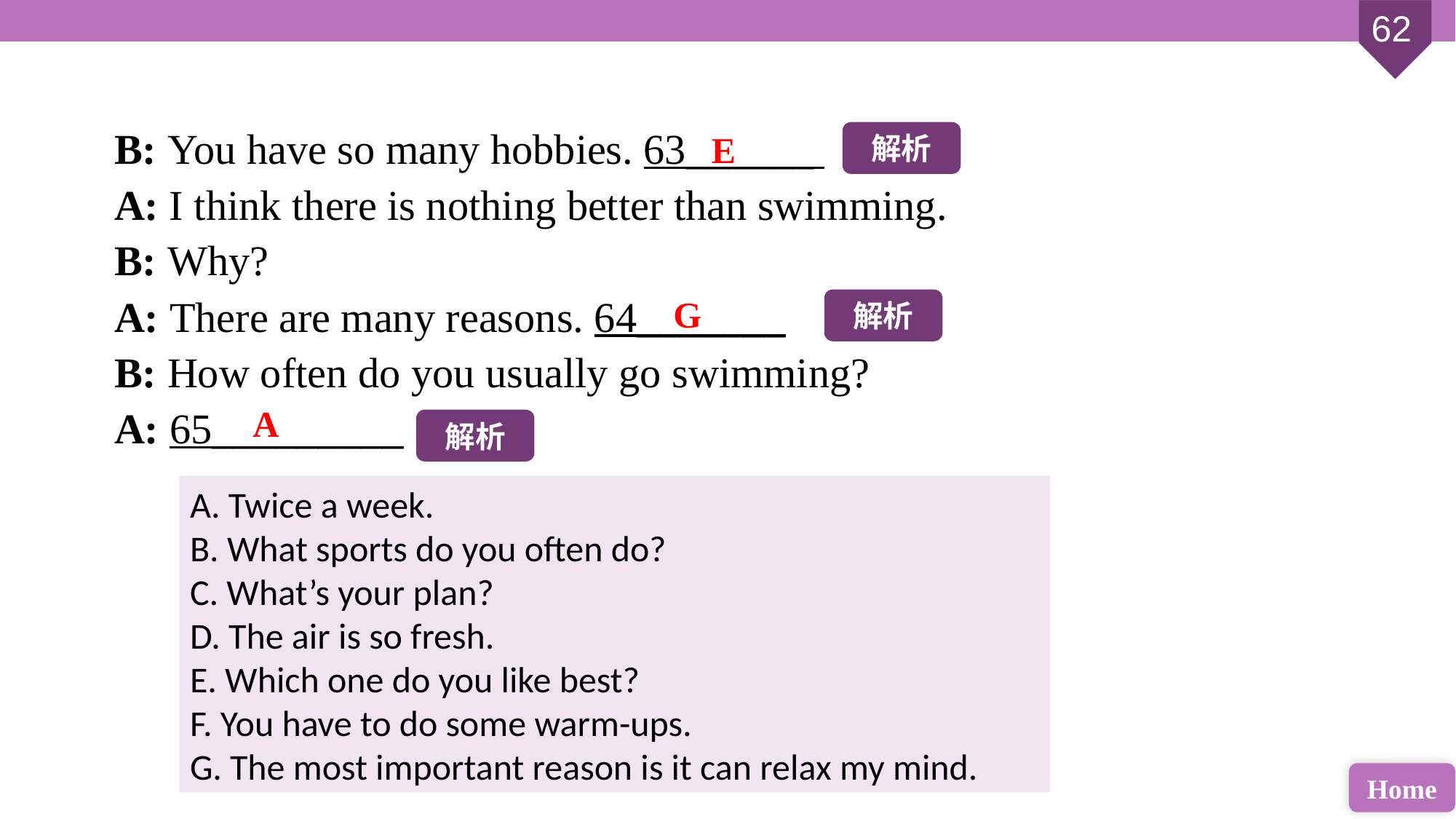

B: You have so many hobbies. 63______
A: I think there is nothing better than swimming.
B: Why?
A: There are many reasons. 64_______
B: How often do you usually go swimming?
A: 65_________
E
解析
G
解析
A
解析
A. Twice a week.
B. What sports do you often do?
C. What’s your plan?
D. The air is so fresh.
E. Which one do you like best?
F. You have to do some warm-ups.
G. The most important reason is it can relax my mind.